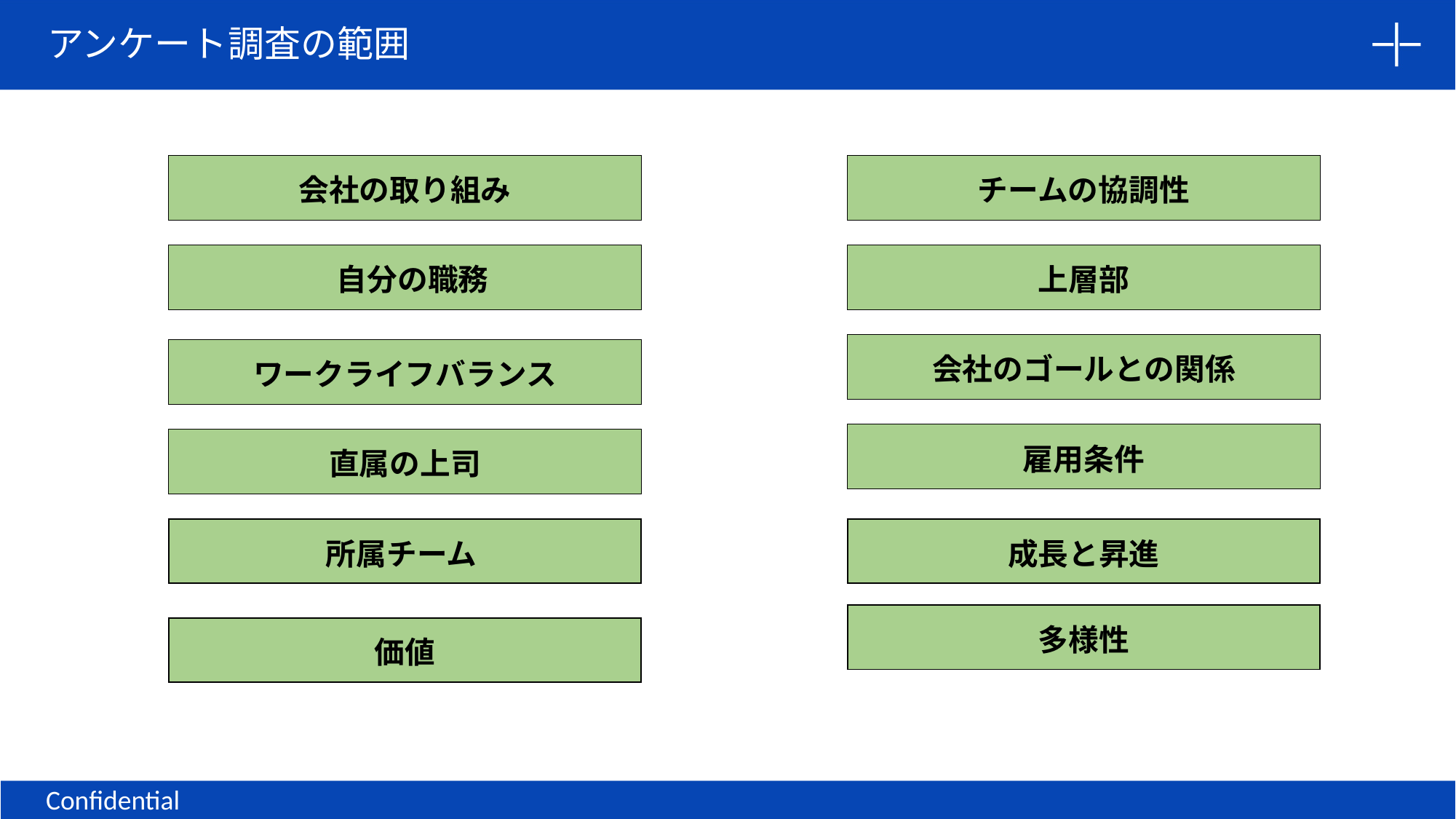

アンケート調査の範囲
| 会社の取り組み |
| --- |
|  |
| 自分の職務 |
|  |
| ワークライフバランス |
|  |
| 直属の上司 |
|  |
| 所属チーム |
|  |
| 価値 |
| チームの協調性 |
| --- |
|  |
| 上層部 |
|  |
| 会社のゴールとの関係 |
|  |
| 雇用条件 |
|  |
| 成長と昇進 |
|  |
| 多様性 |